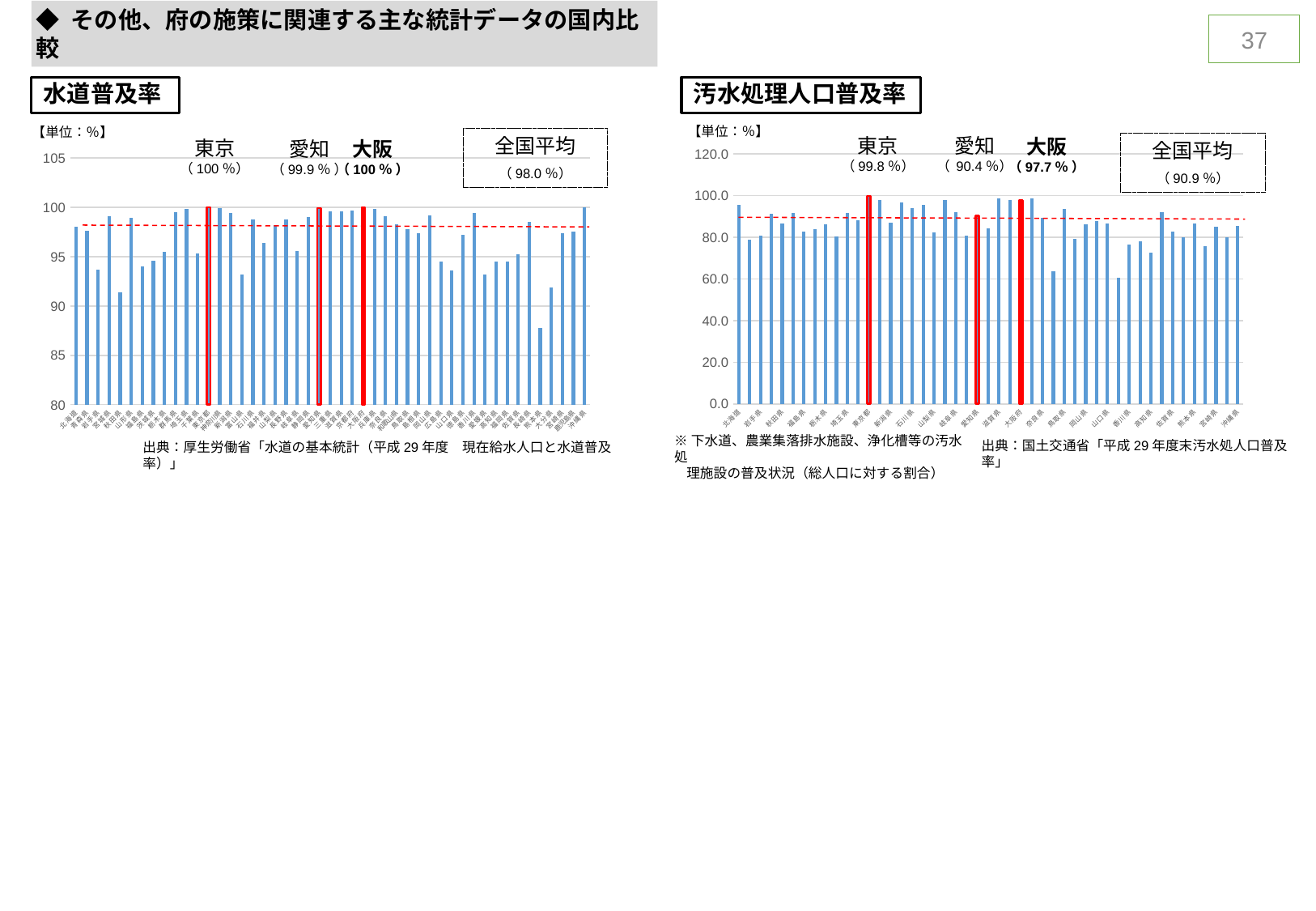

◆ その他、府の施策に関連する主な統計データの国内比較
37
水道普及率
汚水処理人口普及率
【単位：％】
【単位：％】
全国平均
（98.0％）
愛知
（ 90.4％）
東京
（99.8％）
大阪
（97.7％ ）
全国平均
（90.9％）
東京
（100％）
愛知
（99.9％ ）
大阪
（100％ ）

### Chart

| Category |  |
|---|---|
| 北 海 道 | 95.4 |
| 青 森 県 | 79.0 |
| 岩 手 県 | 80.8 |
| 宮 城 県 | 91.2 |
| 秋 田 県 | 86.7 |
| 山 形 県 | 91.8 |
| 福 島 県 | 82.6 |
| 茨 城 県 | 84.0 |
| 栃 木 県 | 86.2 |
| 群 馬 県 | 80.5 |
| 埼 玉 県 | 91.7 |
| 千 葉 県 | 88.0 |
| 東 京 都 | 99.8 |
| 神奈川県 | 98.0 |
| 新 潟 県 | 87.2 |
| 富 山 県 | 96.6 |
| 石 川 県 | 93.9 |
| 福 井 県 | 95.7 |
| 山 梨 県 | 82.2 |
| 長 野 県 | 97.8 |
| 岐 阜 県 | 92.2 |
| 静 岡 県 | 80.7 |
| 愛 知 県 | 90.4 |
| 三 重 県 | 84.4 |
| 滋 賀 県 | 98.7 |
| 京 都 府 | 98.0 |
| 大 阪 府 | 97.7 |
| 兵 庫 県 | 98.8 |
| 奈 良 県 | 89.4 |
| 和歌山県 | 63.6 |
| 鳥 取 県 | 93.6 |
| 島 根 県 | 79.3 |
| 岡 山 県 | 86.1 |
| 広 島 県 | 87.9 |
| 山 口 県 | 86.6 |
| 徳 島 県 | 60.4 |
| 香 川 県 | 76.6 |
| 愛 媛 県 | 78.1 |
| 高 知 県 | 72.5 |
| 福 岡 県 | 92.1 |
| 佐 賀 県 | 82.8 |
| 長 崎 県 | 80.2 |
| 熊 本 県 | 86.8 |
| 大 分 県 | 75.8 |
| 宮 崎 県 | 85.1 |
| 鹿児島県 | 80.1 |
| 沖 縄 県 | 85.6 |

### Chart

| Category |  |
|---|---|
| 北 海 道 | 98.0 |
| 青 森 県 | 97.6 |
| 岩 手 県 | 93.7 |
| 宮 城 県 | 99.1 |
| 秋 田 県 | 91.4 |
| 山 形 県 | 98.9 |
| 福 島 県 | 94.0 |
| 茨 城 県 | 94.6 |
| 栃 木 県 | 95.5 |
| 群 馬 県 | 99.5 |
| 埼 玉 県 | 99.8 |
| 千 葉 県 | 95.3 |
| 東 京 都 | 100.0 |
| 神奈川県 | 99.9 |
| 新 潟 県 | 99.4 |
| 富 山 県 | 93.2 |
| 石 川 県 | 98.8 |
| 福 井 県 | 96.4 |
| 山 梨 県 | 98.2 |
| 長 野 県 | 98.8 |
| 岐 阜 県 | 95.6 |
| 静 岡 県 | 99.0 |
| 愛 知 県 | 99.9 |
| 三 重 県 | 99.6 |
| 滋 賀 県 | 99.6 |
| 京 都 府 | 99.7 |
| 大 阪 府 | 100.0 |
| 兵 庫 県 | 99.8 |
| 奈 良 県 | 99.1 |
| 和歌山県 | 98.3 |
| 鳥 取 県 | 97.8 |
| 島 根 県 | 97.4 |
| 岡 山 県 | 99.2 |
| 広 島 県 | 94.5 |
| 山 口 県 | 93.6 |
| 徳 島 県 | 97.2 |
| 香 川 県 | 99.4 |
| 愛 媛 県 | 93.2 |
| 高 知 県 | 94.5 |
| 福 岡 県 | 94.5 |
| 佐 賀 県 | 95.2 |
| 長 崎 県 | 98.5 |
| 熊 本 県 | 87.8 |
| 大 分 県 | 91.9 |
| 宮 崎 県 | 97.4 |
| 鹿児島県 | 97.5 |
| 沖 縄 県 | 100.0 |
※下水道、農業集落排水施設、浄化槽等の汚水処
   理施設の普及状況（総人口に対する割合）
出典：国土交通省「平成29年度末汚水処人口普及率」
出典：厚生労働省「水道の基本統計（平成29年度　現在給水人口と水道普及率）」